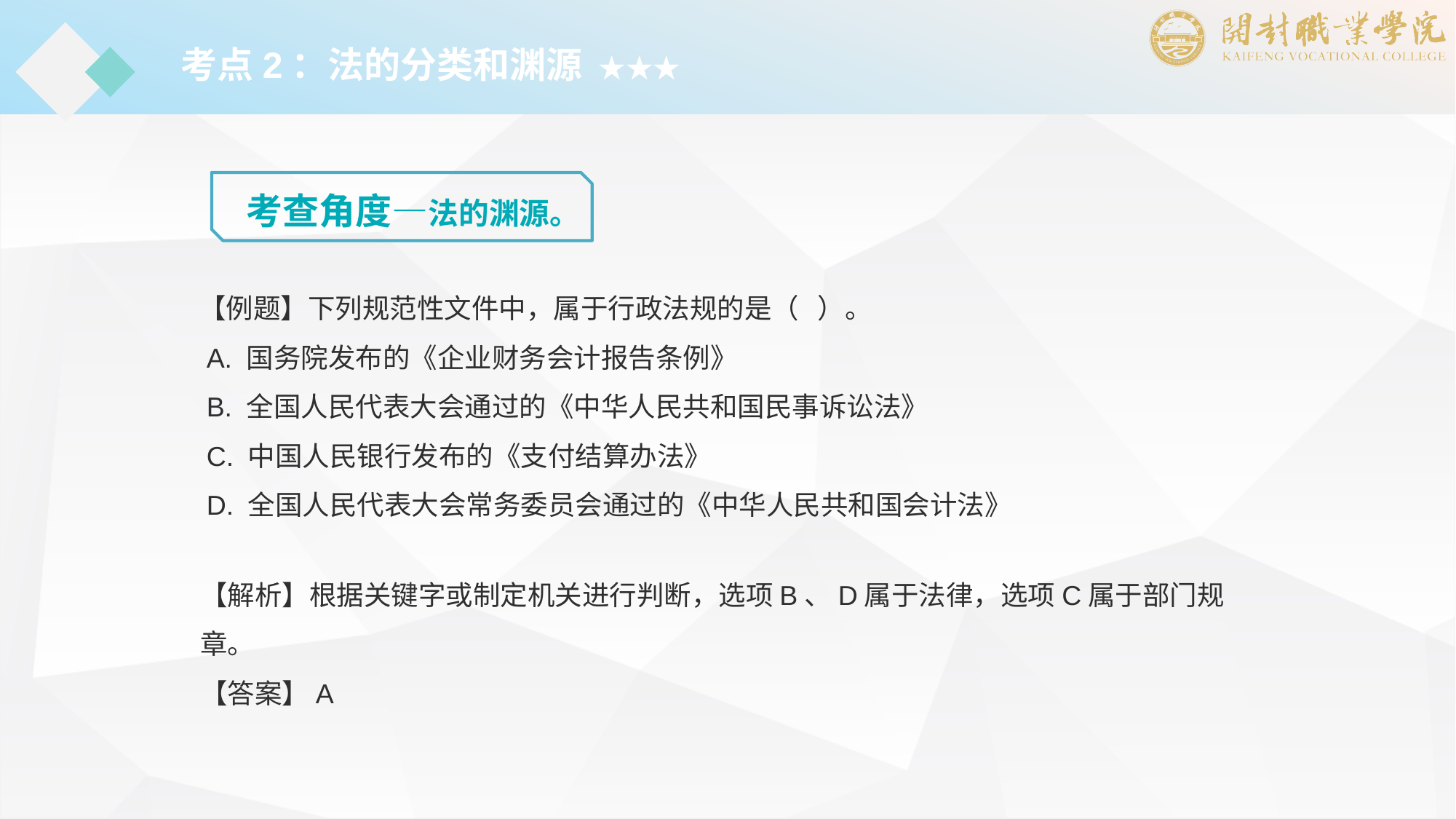

考点2：法的分类和渊源  ★★★

考查角度—法的渊源。
【例题】下列规范性文件中，属于行政法规的是（   ）。
 A. 国务院发布的《企业财务会计报告条例》
 B. 全国人民代表大会通过的《中华人民共和国民事诉讼法》
 C. 中国人民银行发布的《支付结算办法》
 D. 全国人民代表大会常务委员会通过的《中华人民共和国会计法》
【解析】根据关键字或制定机关进行判断，选项B、D属于法律，选项C属于部门规章。
【答案】A